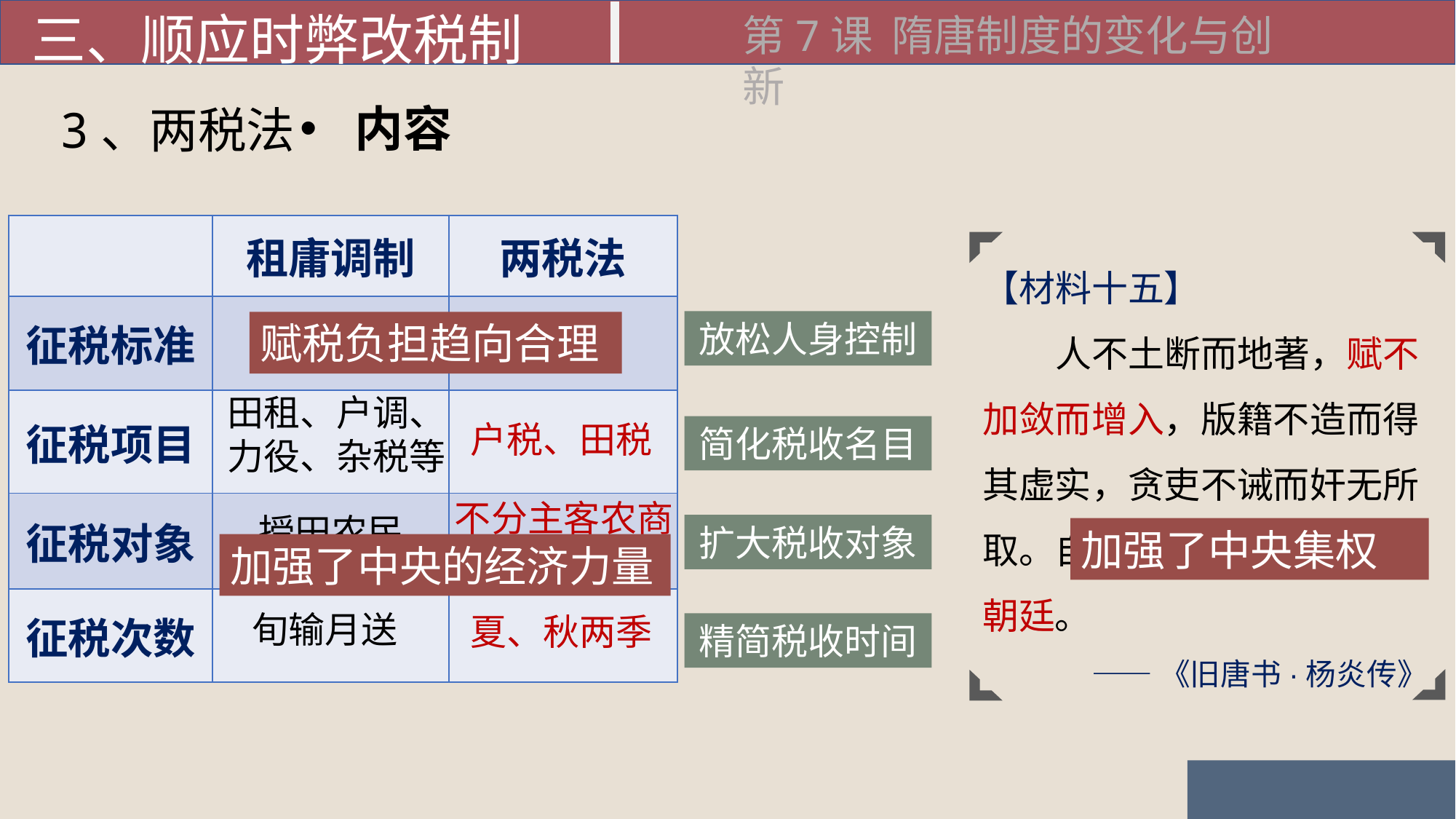

三、顺应时弊改税制

第7课  隋唐制度的变化与创新
内容
3、两税法
|  | 租庸调制 | 两税法 |
| --- | --- | --- |
| 征税标准 |  |  |
| 征税项目 |  |  |
| 征税对象 |  |  |
| 征税次数 |  |  |

【材料十五】
人不土断而地著，赋不加敛而增入，版籍不造而得其虚实，贪吏不诫而奸无所取。自是轻重之权，始归于朝廷。
——《旧唐书·杨炎传》
人丁
财产
放松人身控制
赋税负担趋向合理
田租、户调、
力役、杂税等
户税、田税
简化税收名目
不分主客农商
一律纳税
授田农民
扩大税收对象
加强了中央集权
加强了中央的经济力量
旬输月送
夏、秋两季
精简税收时间